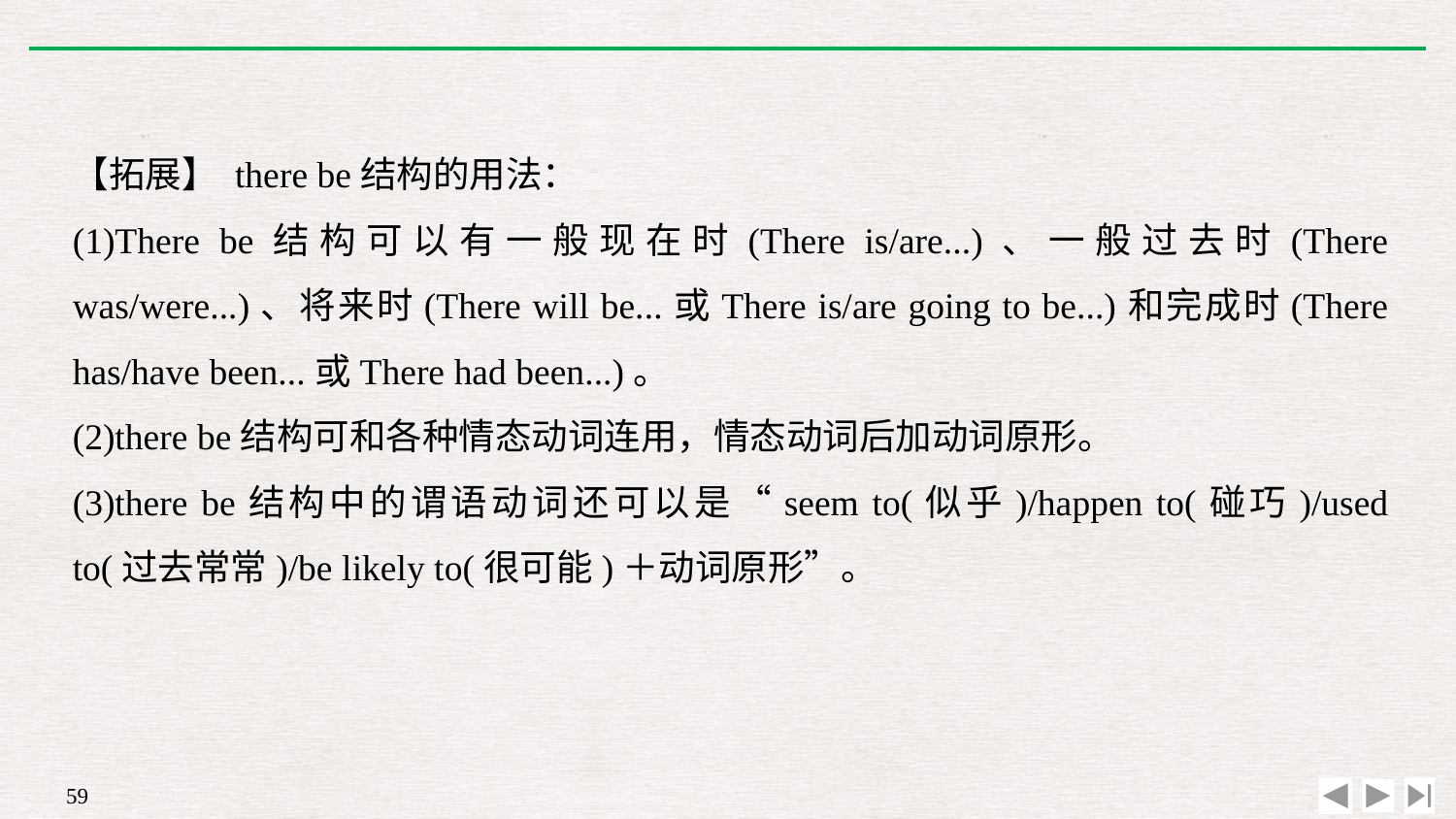

【拓展】 there be结构的用法：
(1)There be结构可以有一般现在时(There is/are...)、一般过去时(There was/were...)、将来时(There will be...或There is/are going to be...)和完成时(There has/have been...或There had been...)。
(2)there be结构可和各种情态动词连用，情态动词后加动词原形。
(3)there be结构中的谓语动词还可以是“seem to(似乎)/happen to(碰巧)/used to(过去常常)/be likely to(很可能)＋动词原形”。